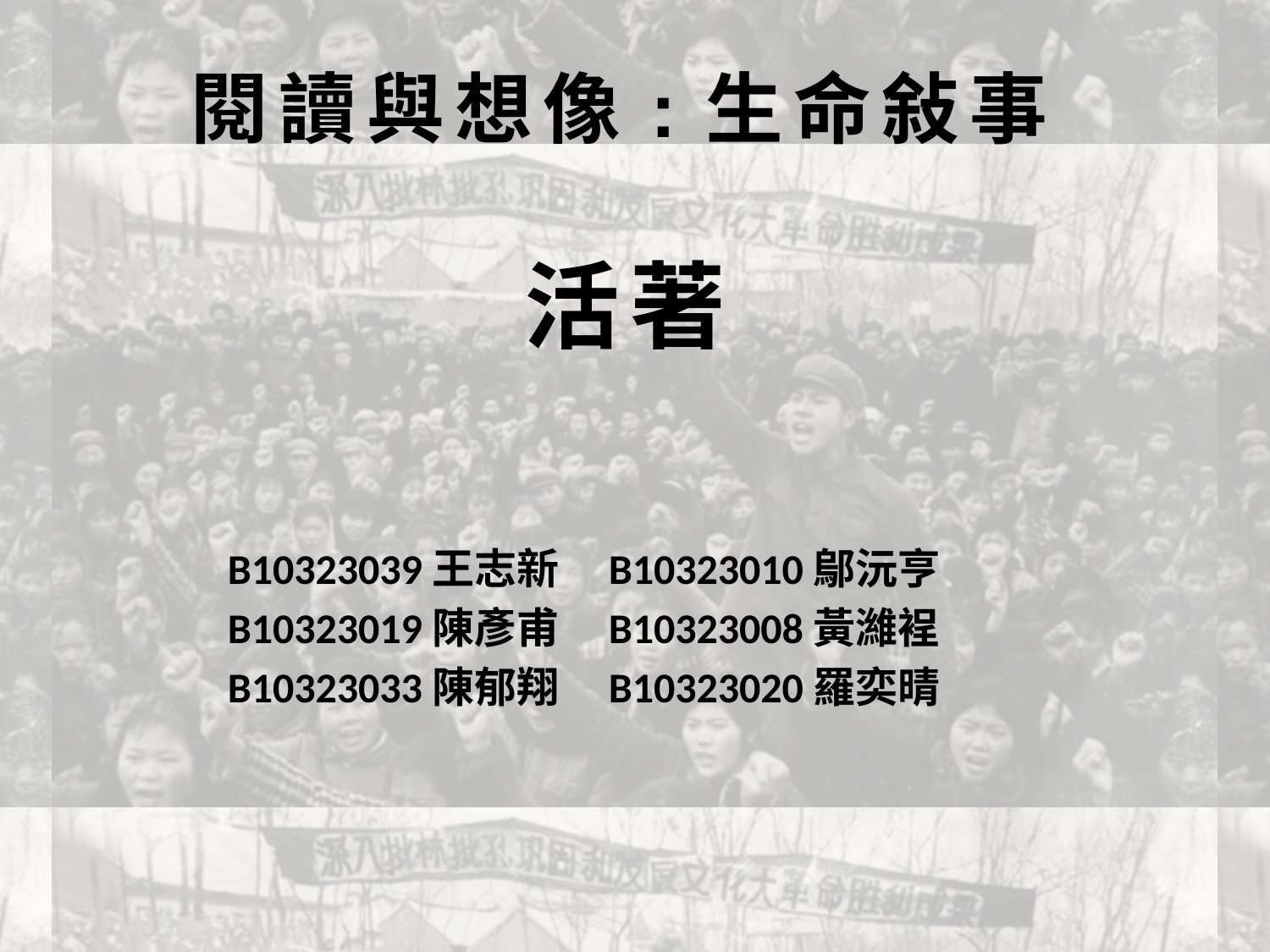

# 閱讀與想像:生命敍事 活著
B10323039王志新	B10323010鄔沅亨
B10323019陳彥甫	B10323008黃濰裎
B10323033陳郁翔	B10323020羅奕晴